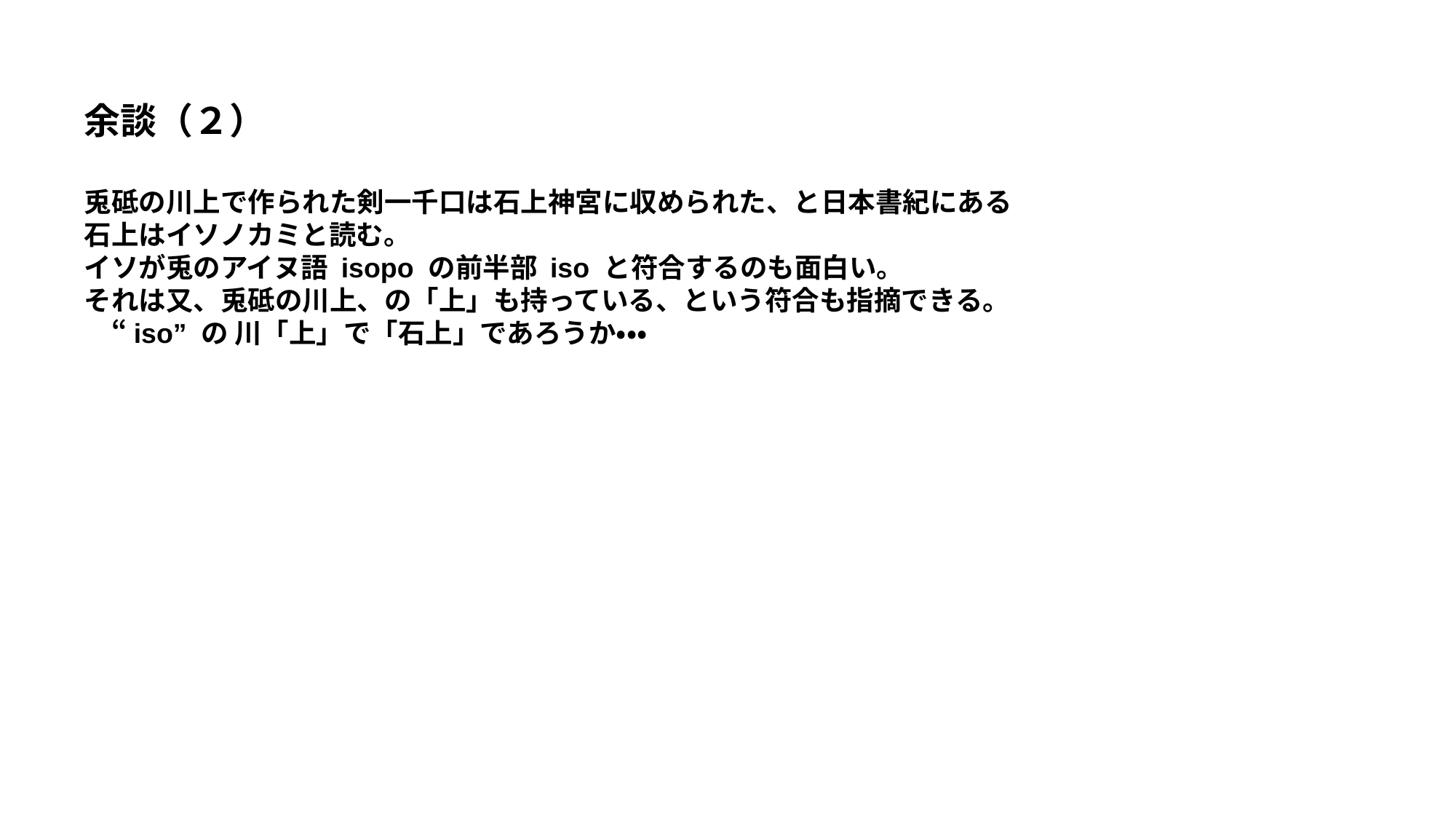

余談（２）

兎砥の川上で作られた剣一千口は石上神宮に収められた、と日本書紀にある
石上はイソノカミと読む。
イソが兎のアイヌ語 isopo の前半部 iso と符合するのも面白い。
それは又、兎砥の川上、の「上」も持っている、という符合も指摘できる。
　“iso” の 川「上」で「石上」であろうか・・・